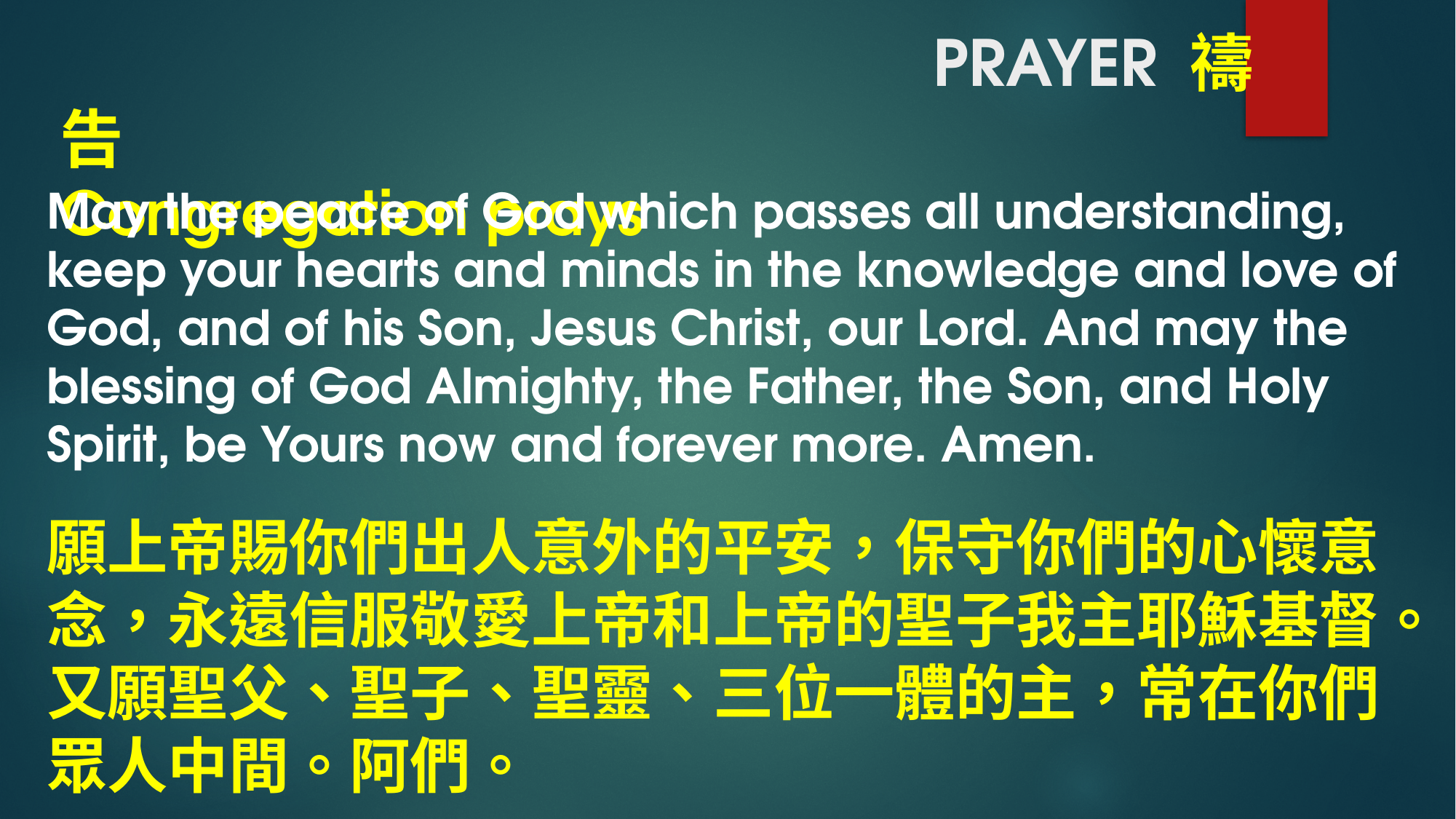

# PRAYER 禱告 Congregation prays
May the peace of God which passes all understanding, keep your hearts and minds in the knowledge and love of God, and of his Son, Jesus Christ, our Lord. And may the blessing of God Almighty, the Father, the Son, and Holy Spirit, be Yours now and forever more. Amen.

願上帝賜你們出人意外的平安，保守你們的心懷意念，永遠信服敬愛上帝和上帝的聖子我主耶穌基督。又願聖父、聖子、聖靈、三位一體的主，常在你們眾人中間。阿們。